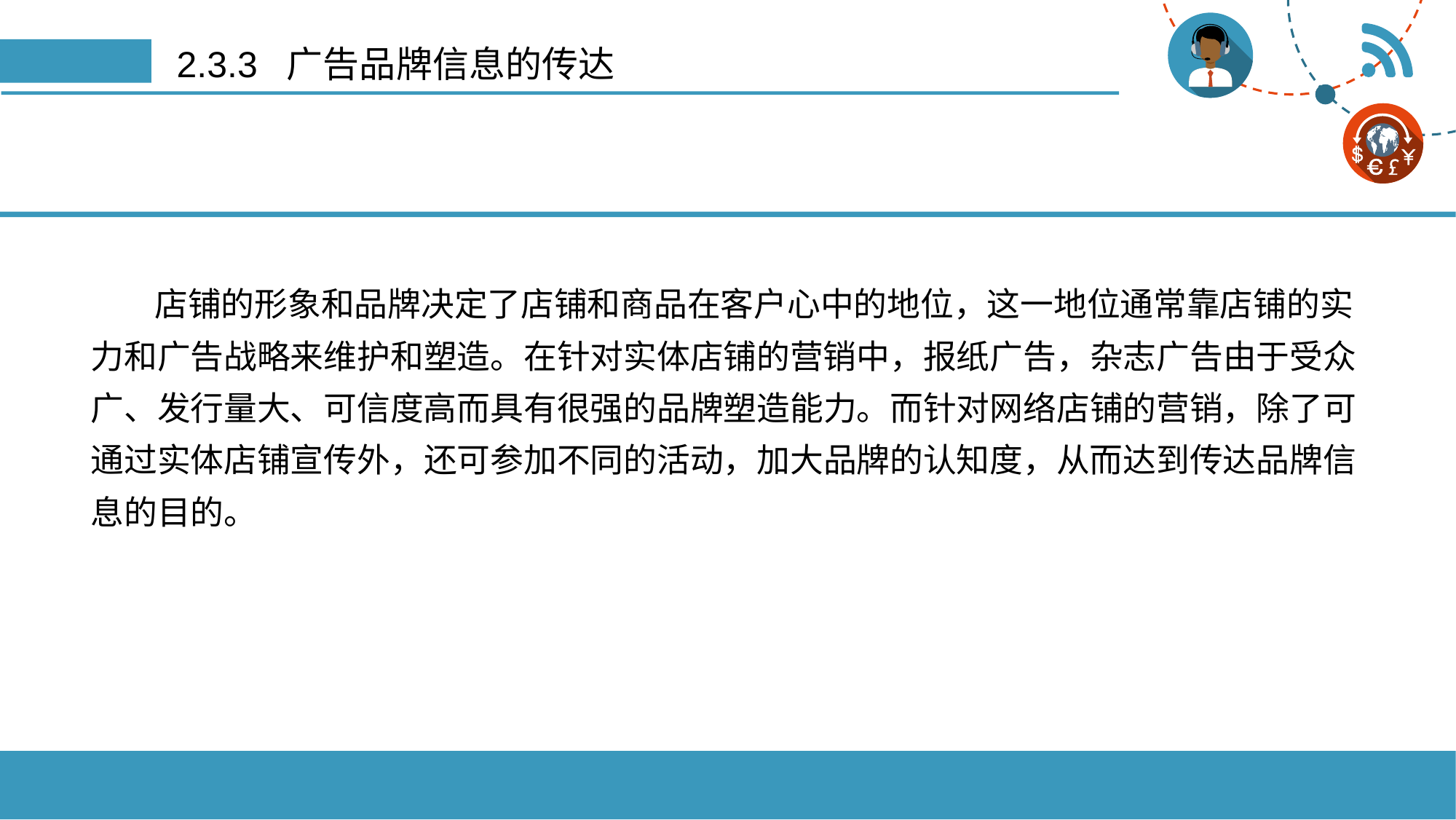

# 2.3.3  广告品牌信息的传达

店铺的形象和品牌决定了店铺和商品在客户心中的地位，这一地位通常靠店铺的实力和广告战略来维护和塑造。在针对实体店铺的营销中，报纸广告，杂志广告由于受众广、发行量大、可信度高而具有很强的品牌塑造能力。而针对网络店铺的营销，除了可通过实体店铺宣传外，还可参加不同的活动，加大品牌的认知度，从而达到传达品牌信息的目的。